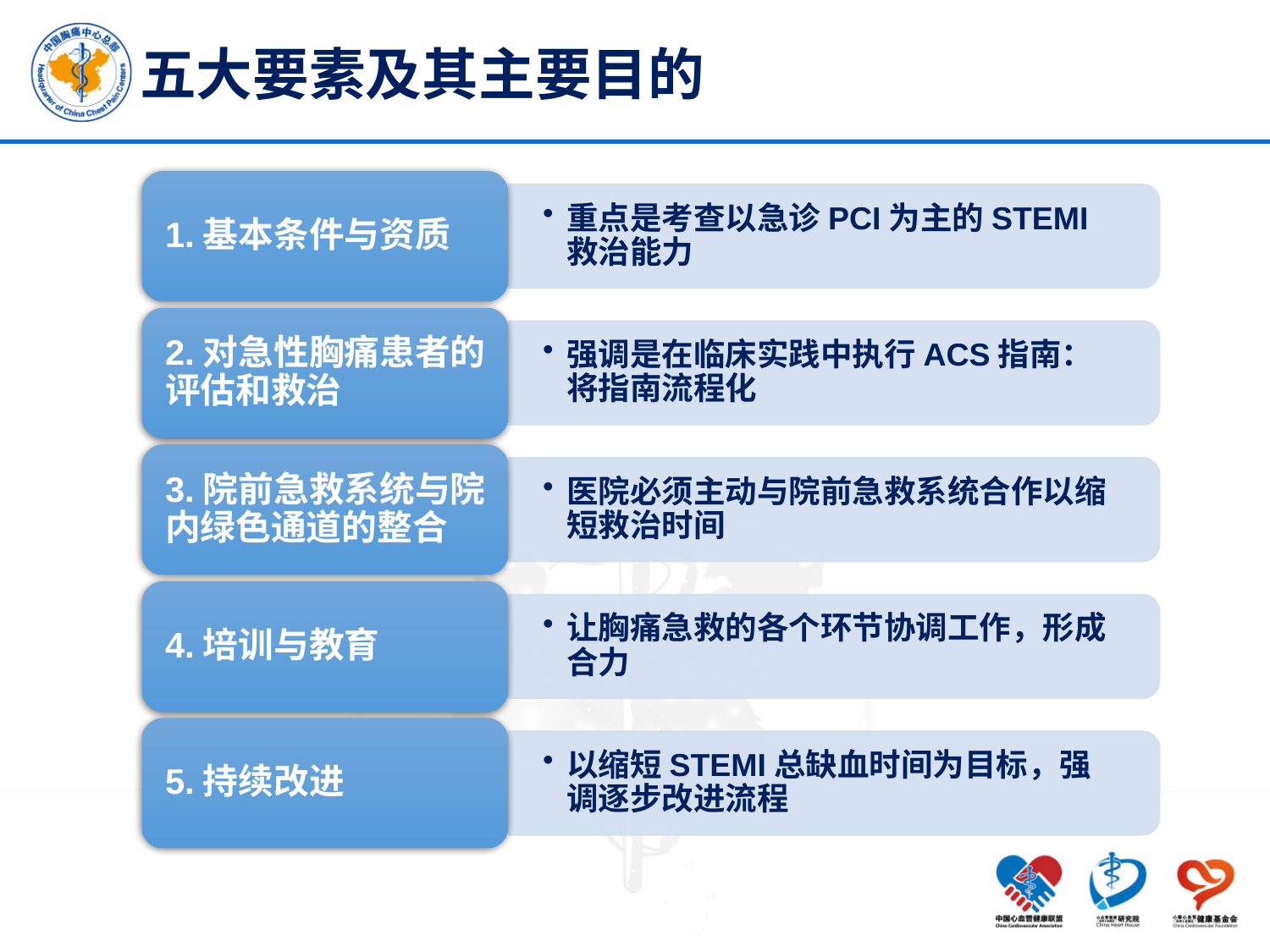

# 五大要素及其主要目的
重点是考查以急诊PCI为主的STEMI救治能力
1.基本条件与资质
强调是在临床实践中执行ACS指南：将指南流程化
2.对急性胸痛患者的评估和救治
医院必须主动与院前急救系统合作以缩短救治时间
3.院前急救系统与院内绿色通道的整合
让胸痛急救的各个环节协调工作，形成合力
4.培训与教育
以缩短STEMI总缺血时间为目标，强调逐步改进流程
5.持续改进